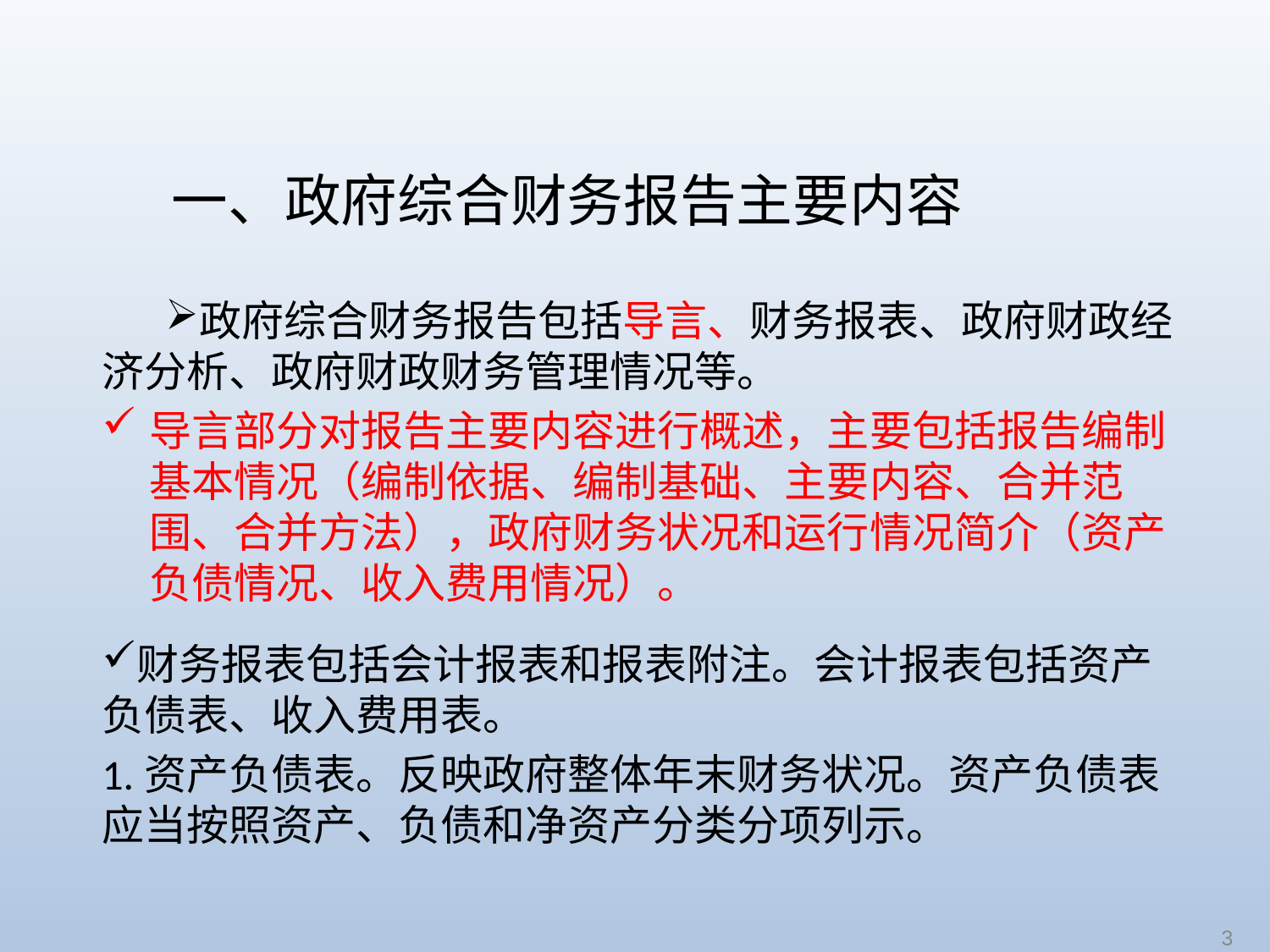

# 一、政府综合财务报告主要内容
政府综合财务报告包括导言、财务报表、政府财政经济分析、政府财政财务管理情况等。
导言部分对报告主要内容进行概述，主要包括报告编制基本情况（编制依据、编制基础、主要内容、合并范围、合并方法），政府财务状况和运行情况简介（资产负债情况、收入费用情况）。

财务报表包括会计报表和报表附注。会计报表包括资产负债表、收入费用表。
1.资产负债表。反映政府整体年末财务状况。资产负债表应当按照资产、负债和净资产分类分项列示。

3